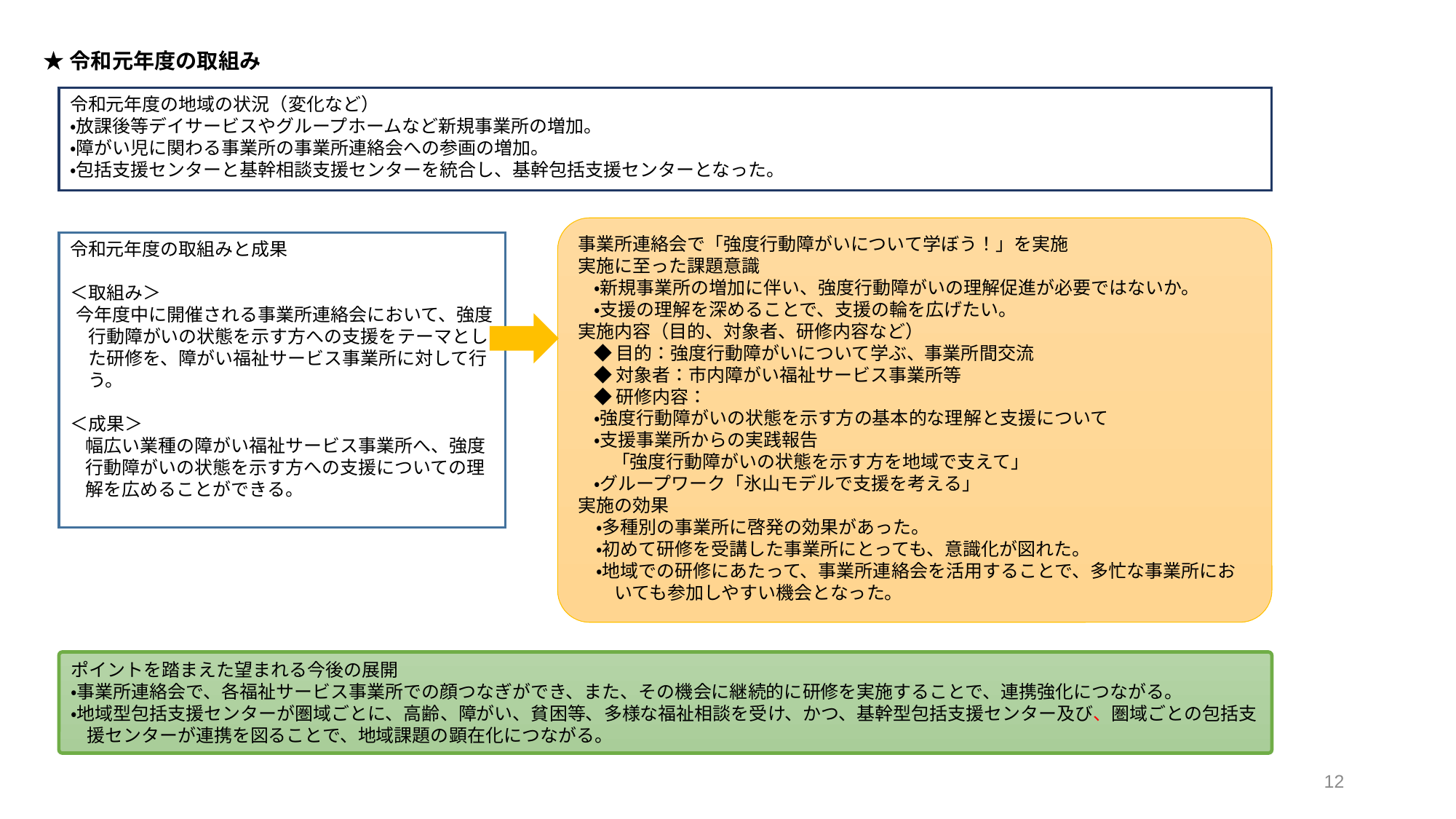

★令和元年度の取組み
令和元年度の地域の状況（変化など）
・放課後等デイサービスやグループホームなど新規事業所の増加。
・障がい児に関わる事業所の事業所連絡会への参画の増加。
・包括支援センターと基幹相談支援センターを統合し、基幹包括支援センターとなった。
事業所連絡会で「強度行動障がいについて学ぼう！」を実施
実施に至った課題意識
・新規事業所の増加に伴い、強度行動障がいの理解促進が必要ではないか。
・支援の理解を深めることで、支援の輪を広げたい。
実施内容（目的、対象者、研修内容など）
◆目的：強度行動障がいについて学ぶ、事業所間交流
◆対象者：市内障がい福祉サービス事業所等
◆研修内容：
・強度行動障がいの状態を示す方の基本的な理解と支援について
・支援事業所からの実践報告
　「強度行動障がいの状態を示す方を地域で支えて」
・グループワーク「氷山モデルで支援を考える」
実施の効果
　・多種別の事業所に啓発の効果があった。
　・初めて研修を受講した事業所にとっても、意識化が図れた。
　・地域での研修にあたって、事業所連絡会を活用することで、多忙な事業所にお
　　いても参加しやすい機会となった。

令和元年度の取組みと成果

＜取組み＞
・今年度中に開催される事業所連絡会において、強度行動障がいの状態を示す方への支援をテーマとした研修を、障がい福祉サービス事業所に対して行う。

＜成果＞
幅広い業種の障がい福祉サービス事業所へ、強度行動障がいの状態を示す方への支援についての理解を広めることができる。

ポイントを踏まえた望まれる今後の展開
・事業所連絡会で、各福祉サービス事業所での顔つなぎができ、また、その機会に継続的に研修を実施することで、連携強化につながる。
・地域型包括支援センターが圏域ごとに、高齢、障がい、貧困等、多様な福祉相談を受け、かつ、基幹型包括支援センター及び、圏域ごとの包括支援センターが連携を図ることで、地域課題の顕在化につながる。
12